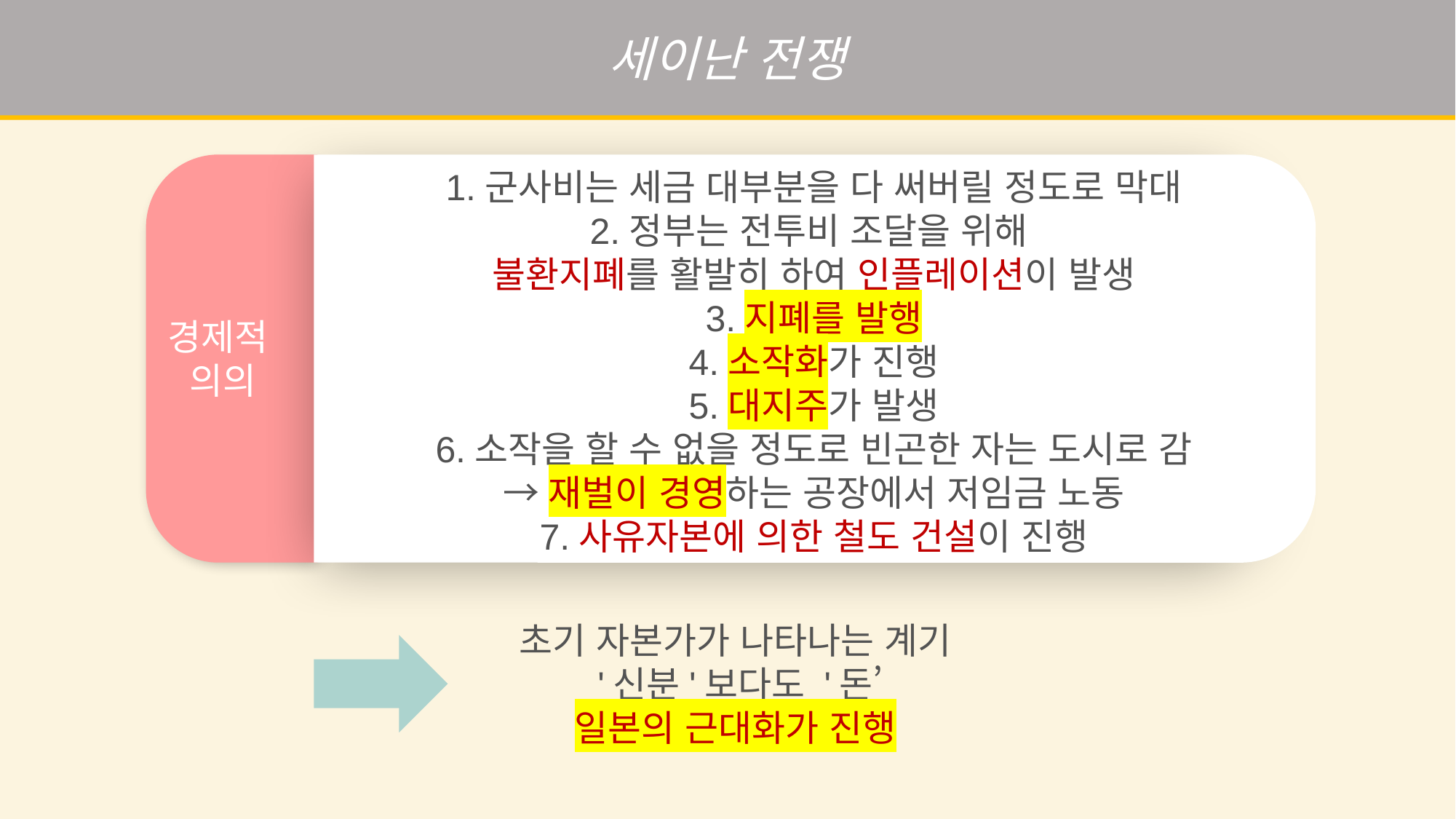

세이난 전쟁

1.군사비는 세금 대부분을 다 써버릴 정도로 막대
2.정부는 전투비 조달을 위해
불환지폐를 활발히 하여 인플레이션이 발생
3.지폐를 발행
4.소작화가 진행
5.대지주가 발생
6.소작을 할 수 없을 정도로 빈곤한 자는 도시로 감
→재벌이 경영하는 공장에서 저임금 노동
7.사유자본에 의한 철도 건설이 진행

경제적
의의
초기 자본가가 나타나는 계기
 '신분'보다도 '돈’
일본의 근대화가 진행